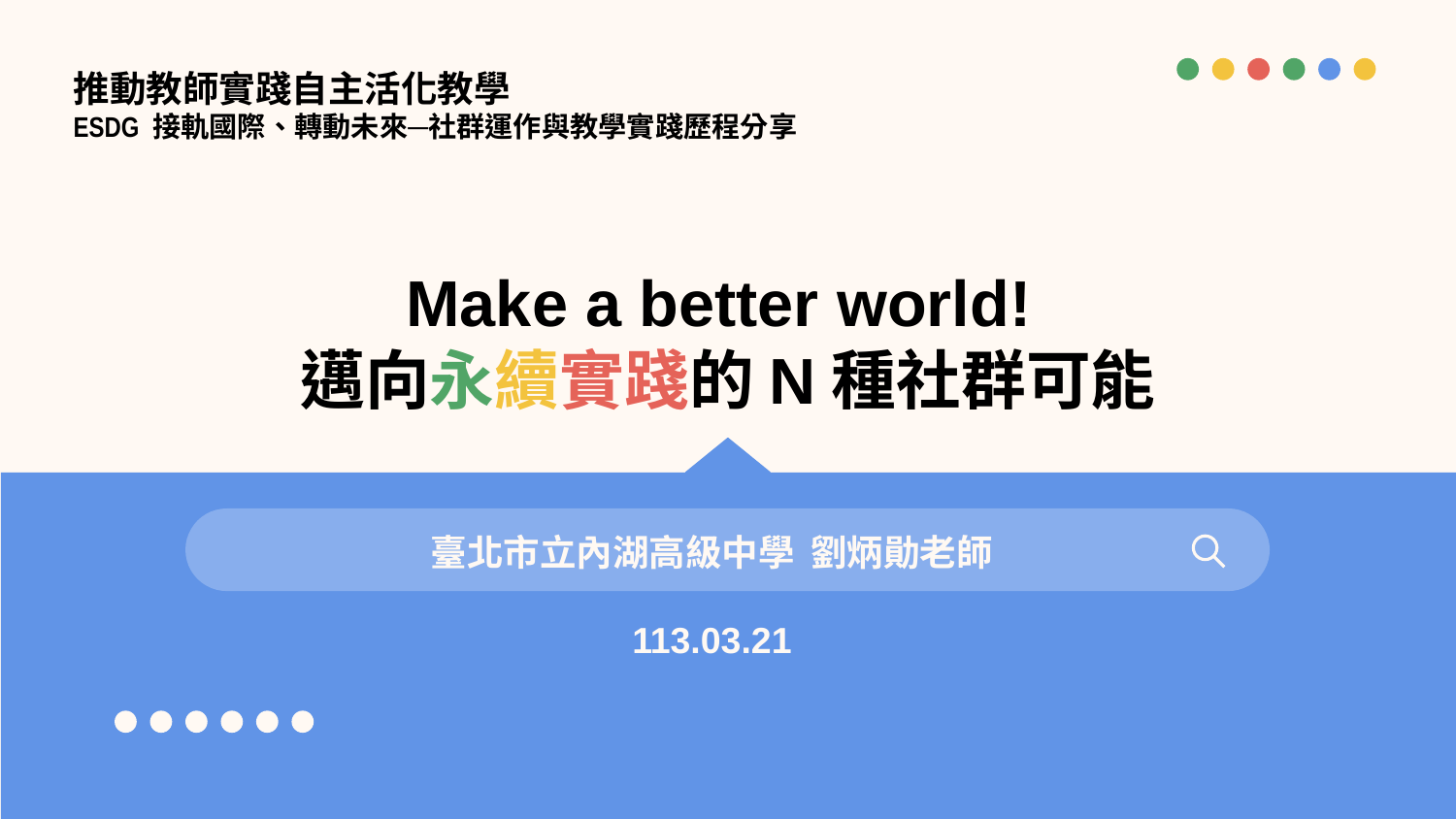

推動教師實踐自主活化教學
ESDG 接軌國際、轉動未來─社群運作與教學實踐歷程分享

# Make a better world! 邁向永續實踐的N種社群可能

臺北市立內湖高級中學  劉炳勛老師

113.03.21